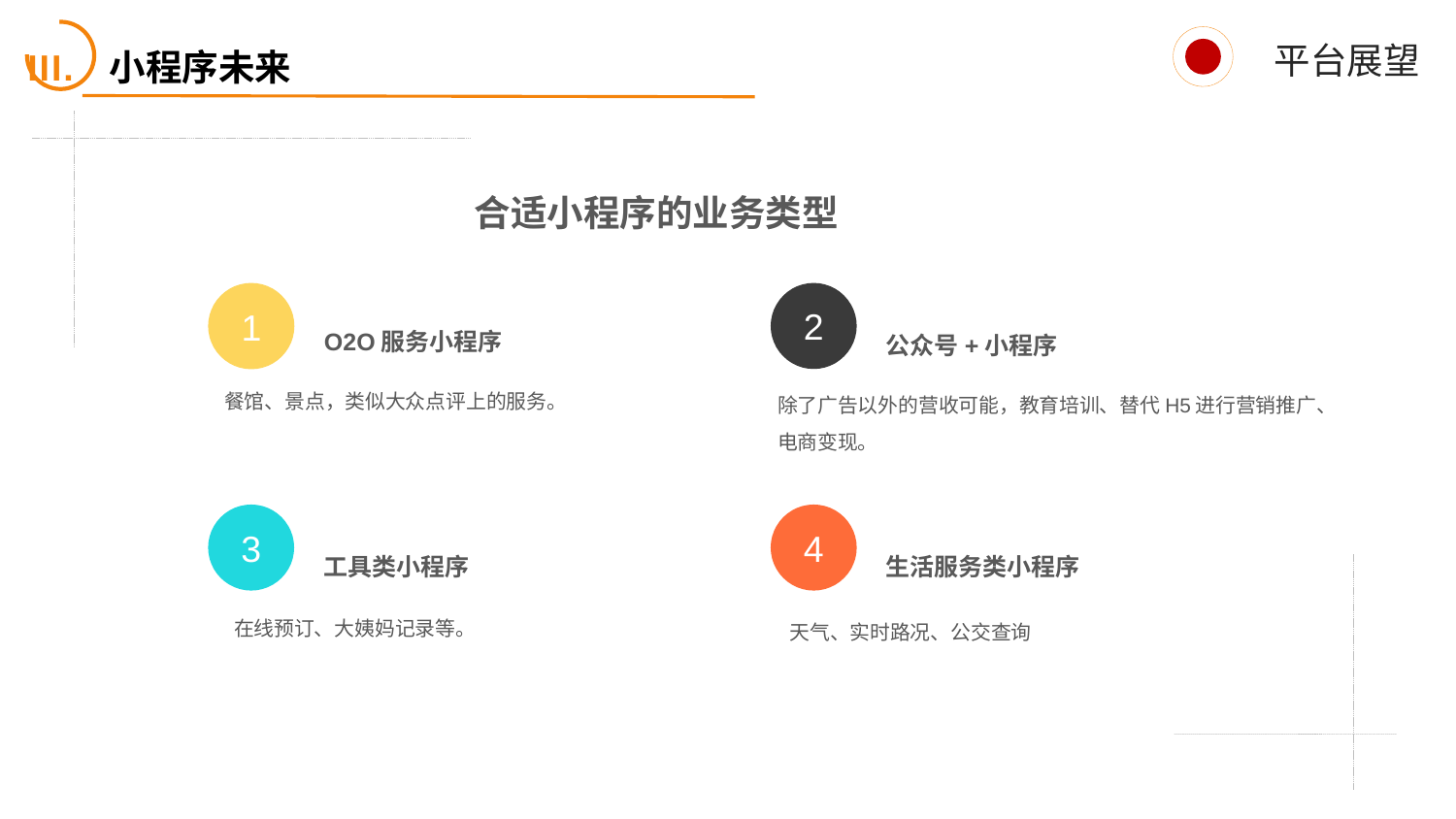

小程序未来

平台展望

合适小程序的业务类型
1
2
O2O服务小程序
公众号+小程序
餐馆、景点，类似大众点评上的服务。
除了广告以外的营收可能，教育培训、替代H5进行营销推广、电商变现。
3
4
工具类小程序
生活服务类小程序
在线预订、大姨妈记录等。
天气、实时路况、公交查询